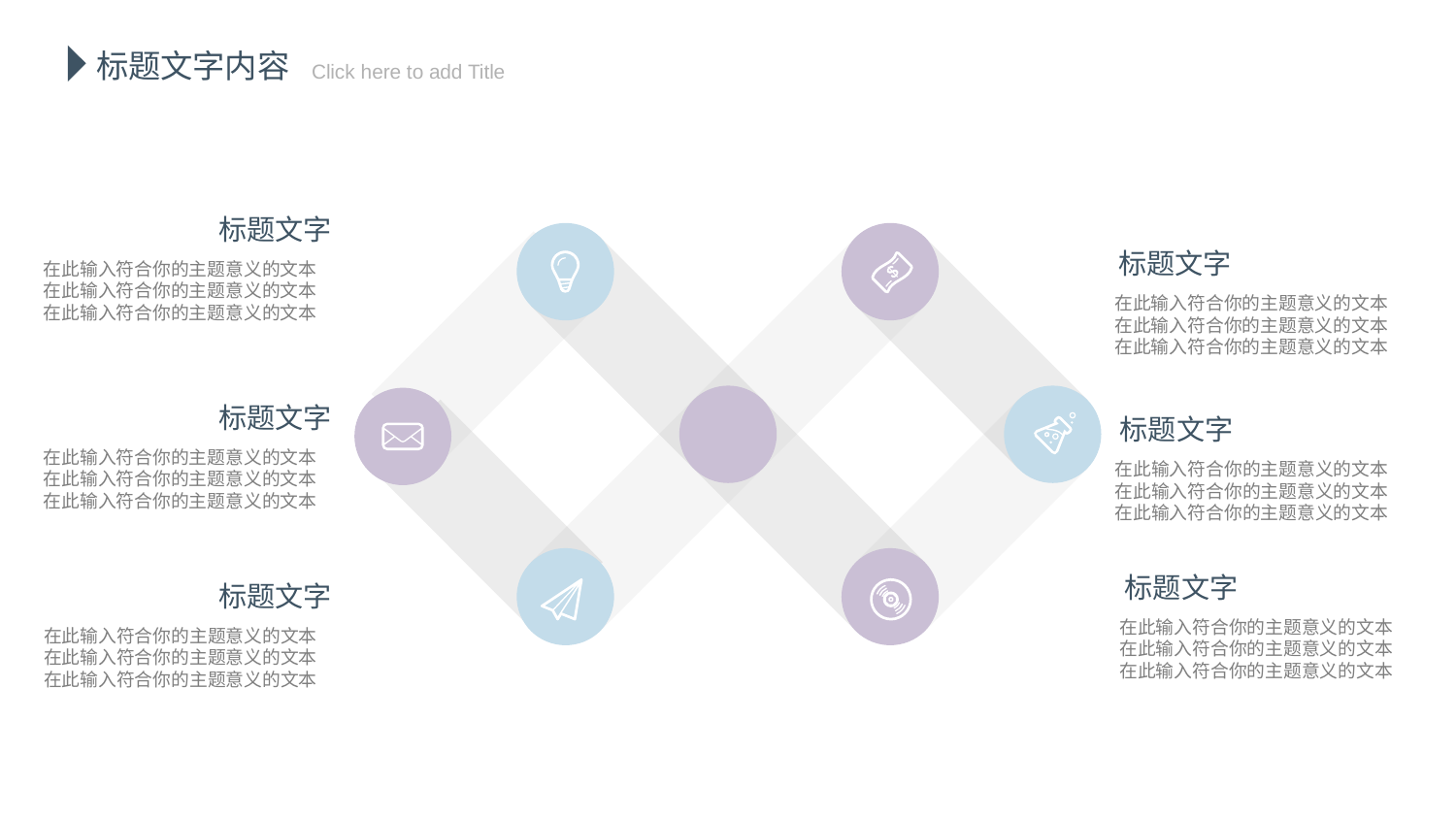

延迟符
标题文字内容
  Click here to add Title

标题文字
在此输入符合你的主题意义的文本
在此输入符合你的主题意义的文本
在此输入符合你的主题意义的文本

标题文字
在此输入符合你的主题意义的文本
在此输入符合你的主题意义的文本
在此输入符合你的主题意义的文本

标题文字
在此输入符合你的主题意义的文本
在此输入符合你的主题意义的文本
在此输入符合你的主题意义的文本

标题文字
在此输入符合你的主题意义的文本
在此输入符合你的主题意义的文本
在此输入符合你的主题意义的文本

标题文字
在此输入符合你的主题意义的文本
在此输入符合你的主题意义的文本
在此输入符合你的主题意义的文本

标题文字
在此输入符合你的主题意义的文本
在此输入符合你的主题意义的文本
在此输入符合你的主题意义的文本